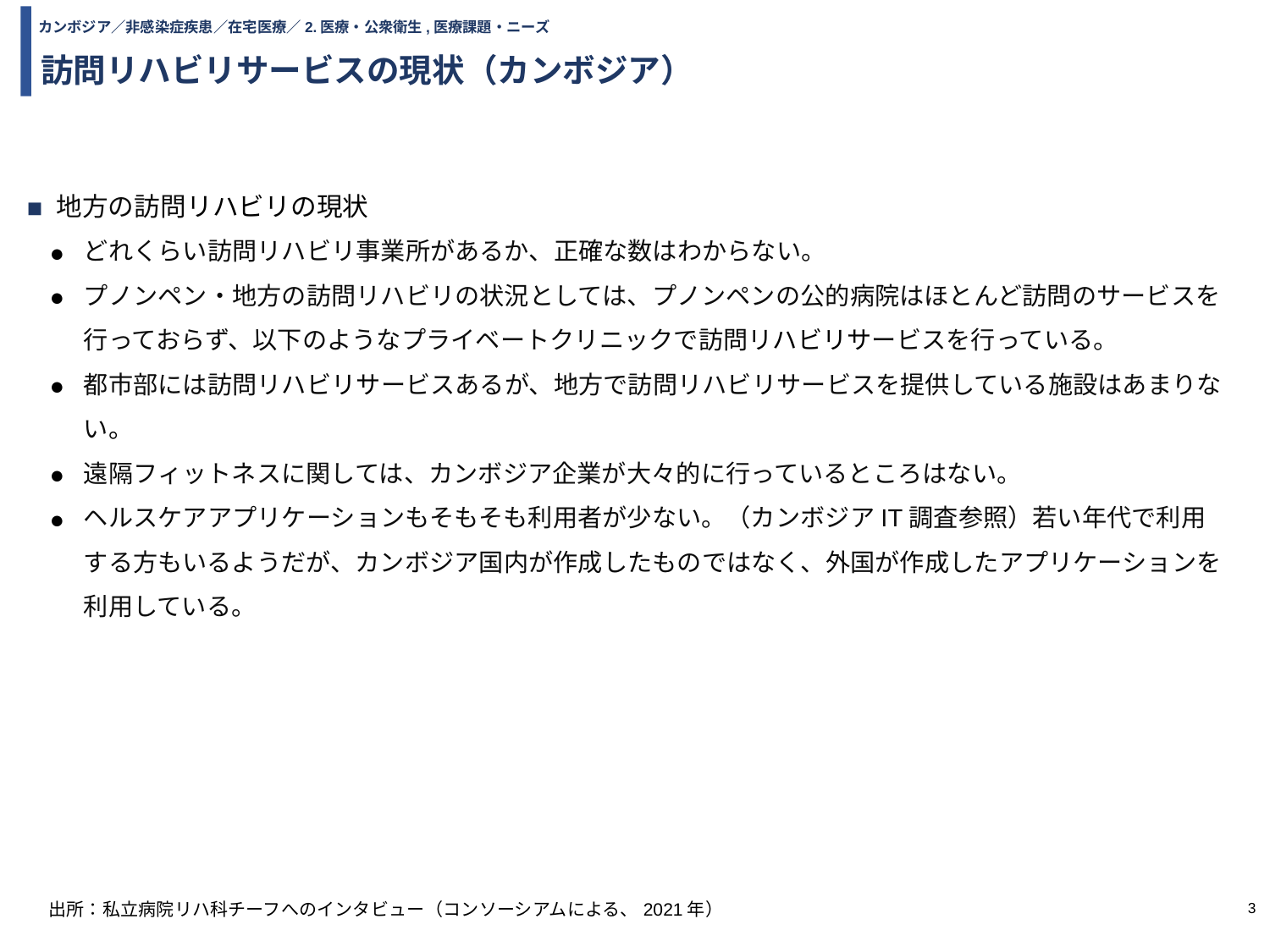

カンボジア／非感染症疾患／在宅医療／2.医療・公衆衛生,医療課題・ニーズ
# 訪問リハビリサービスの現状（カンボジア）

地方の訪問リハビリの現状
どれくらい訪問リハビリ事業所があるか、正確な数はわからない。
プノンペン・地方の訪問リハビリの状況としては、プノンペンの公的病院はほとんど訪問のサービスを行っておらず、以下のようなプライベートクリニックで訪問リハビリサービスを行っている。
都市部には訪問リハビリサービスあるが、地方で訪問リハビリサービスを提供している施設はあまりない。
遠隔フィットネスに関しては、カンボジア企業が大々的に行っているところはない。
ヘルスケアアプリケーションもそもそも利用者が少ない。（カンボジアIT調査参照）若い年代で利用する方もいるようだが、カンボジア国内が作成したものではなく、外国が作成したアプリケーションを利用している。

3
出所：私立病院リハ科チーフへのインタビュー（コンソーシアムによる、2021年）